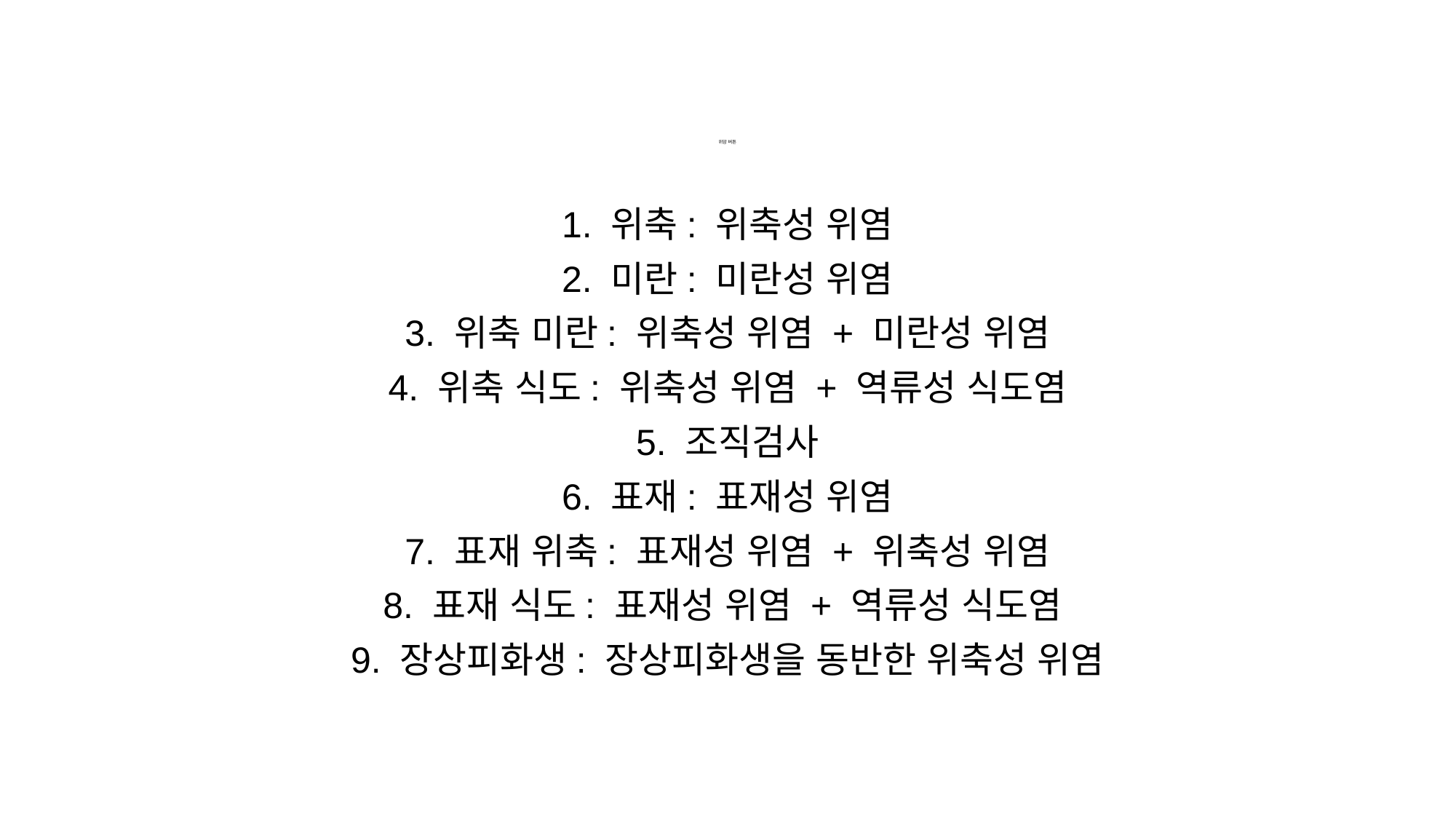

# 위암 버튼
1. 위축: 위축성 위염
2. 미란: 미란성 위염
3. 위축 미란: 위축성 위염 + 미란성 위염
4. 위축 식도: 위축성 위염 + 역류성 식도염
5. 조직검사
6. 표재: 표재성 위염
7. 표재 위축: 표재성 위염 + 위축성 위염
8. 표재 식도: 표재성 위염 + 역류성 식도염
9. 장상피화생: 장상피화생을 동반한 위축성 위염